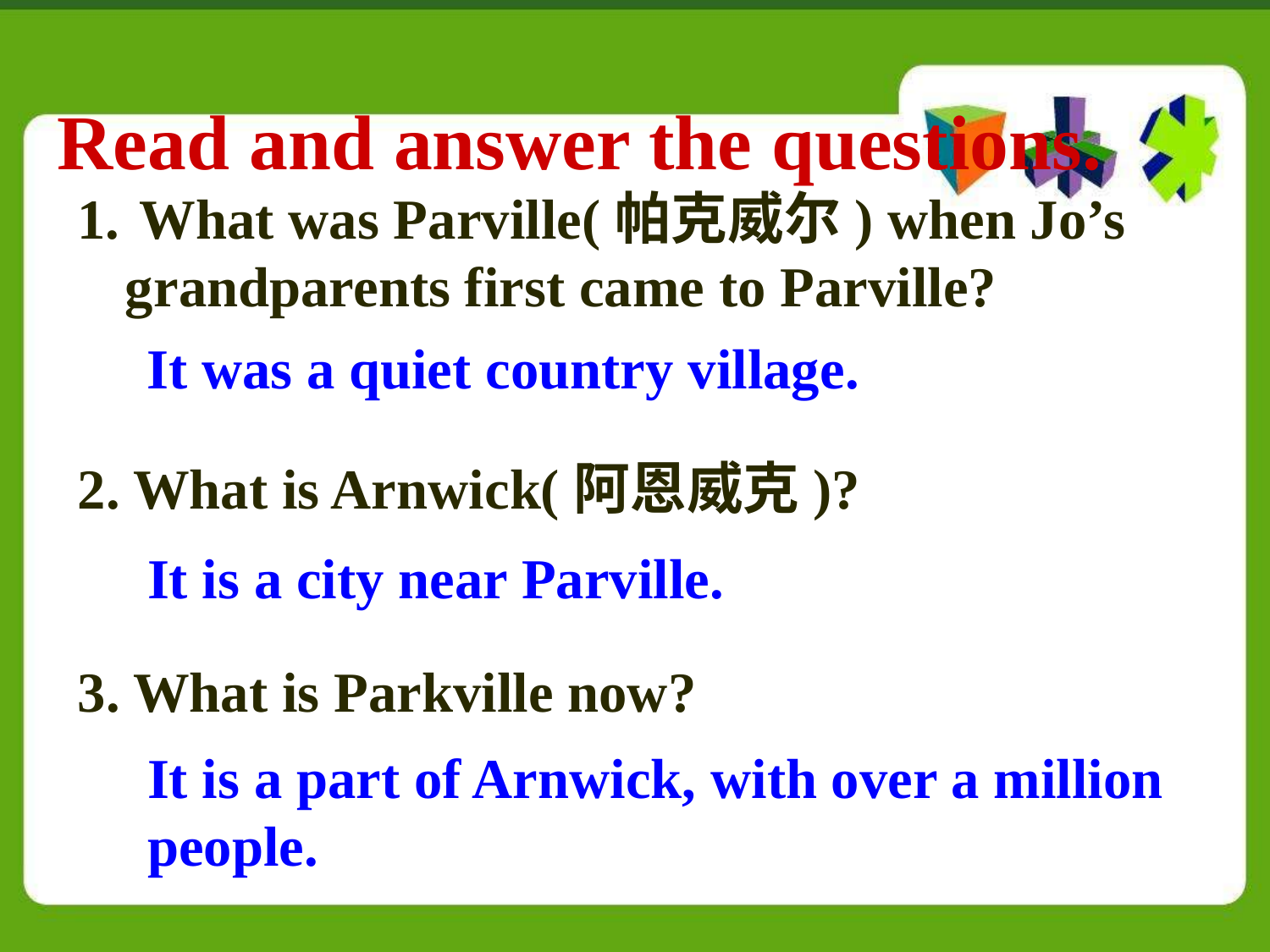

Read and answer the questions.
 What was Parville(帕克威尔) when Jo’s grandparents first came to Parville?

2. What is Arnwick(阿恩威克)?

3. What is Parkville now?
It was a quiet country village.
It is a city near Parville.
It is a part of Arnwick, with over a million people.